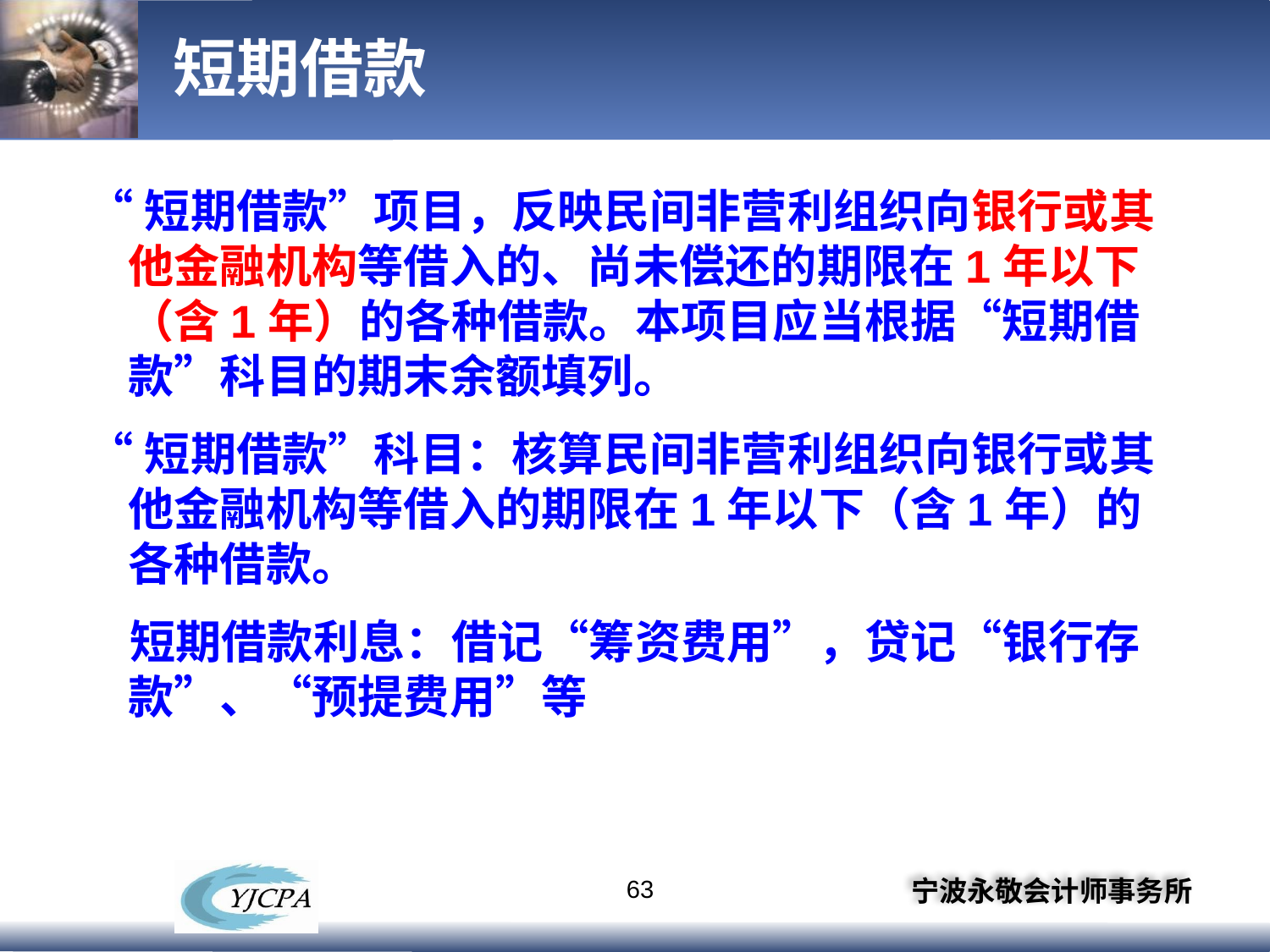

# 短期借款
“短期借款”项目，反映民间非营利组织向银行或其他金融机构等借入的、尚未偿还的期限在1年以下（含1年）的各种借款。本项目应当根据“短期借款”科目的期末余额填列。
“短期借款”科目：核算民间非营利组织向银行或其他金融机构等借入的期限在1年以下（含1年）的各种借款。
   短期借款利息：借记“筹资费用”，贷记“银行存款”、“预提费用”等